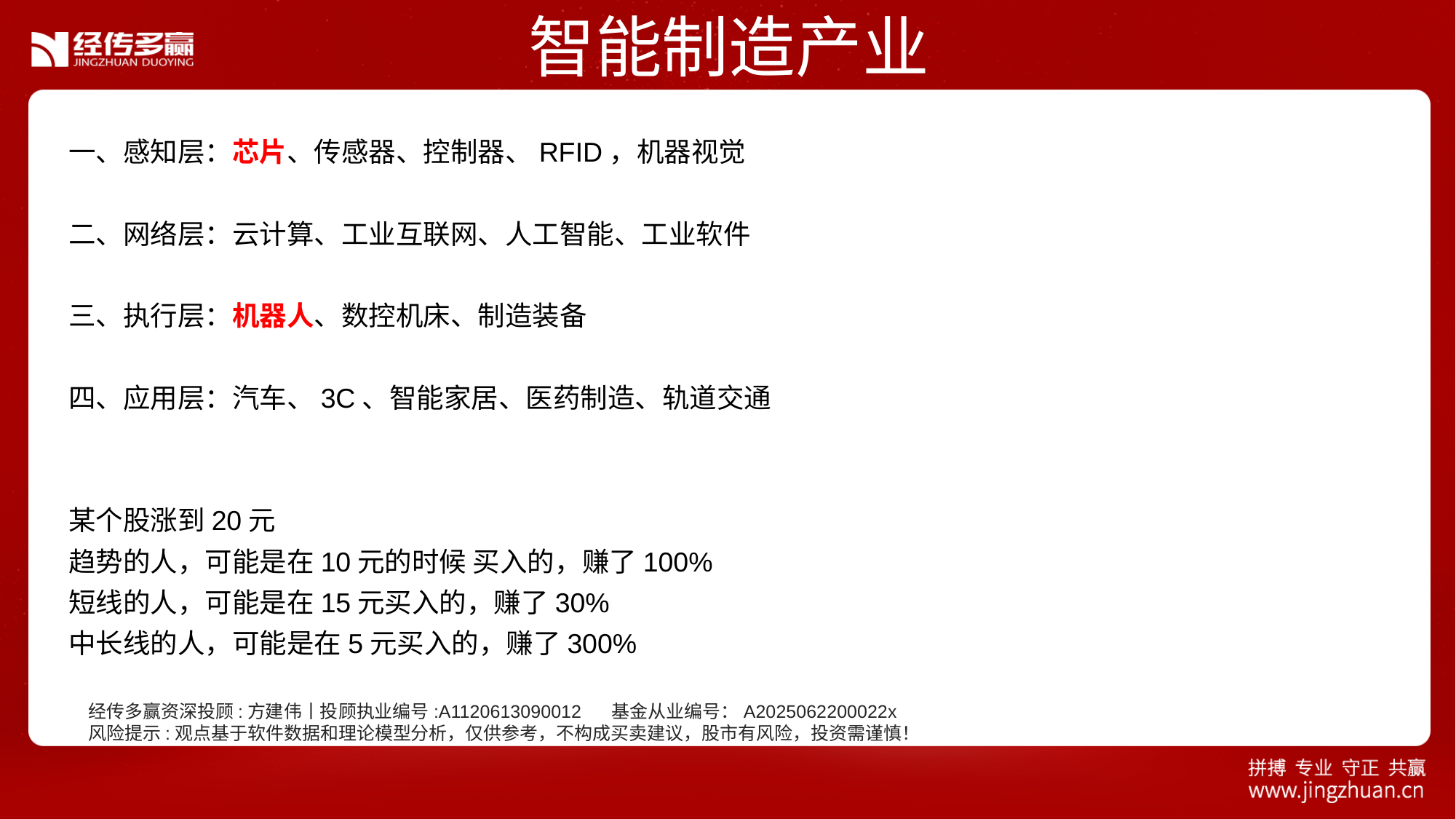

智能制造产业
一、感知层：芯片、传感器、控制器、RFID，机器视觉

二、网络层：云计算、工业互联网、人工智能、工业软件

三、执行层：机器人、数控机床、制造装备

四、应用层：汽车、3C、智能家居、医药制造、轨道交通

某个股涨到20元
趋势的人，可能是在10元的时候 买入的，赚了100%
短线的人，可能是在15元买入的，赚了30%
中长线的人，可能是在5元买入的，赚了300%